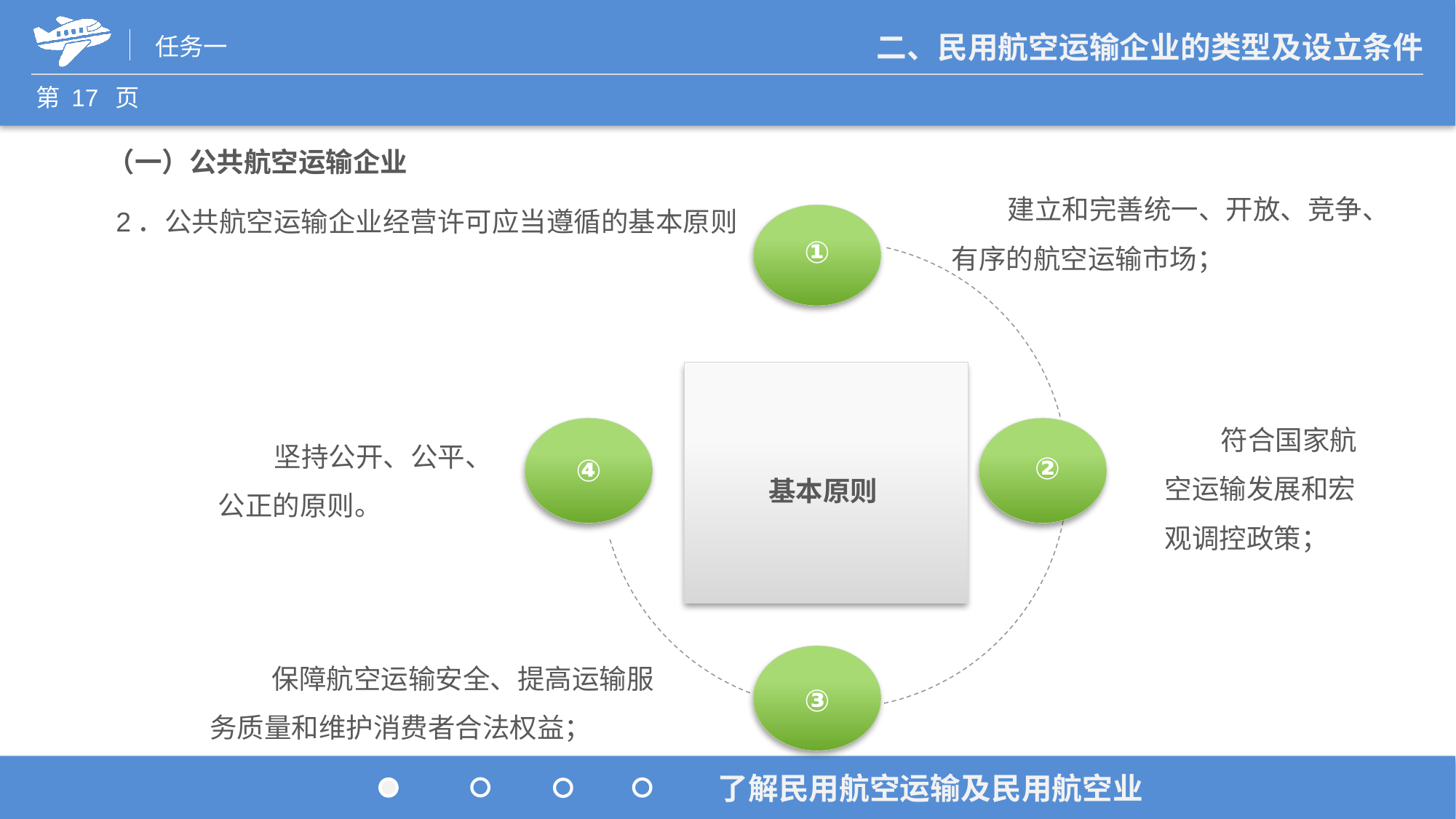

（一）公共航空运输企业
        建立和完善统一、开放、竞争、有序的航空运输市场；
2．公共航空运输企业经营许可应当遵循的基本原则

①

        符合国家航空运输发展和宏观调控政策；
        坚持公开、公平、公正的原则。

④

②
基本原则
         保障航空运输安全、提高运输服务质量和维护消费者合法权益；

③